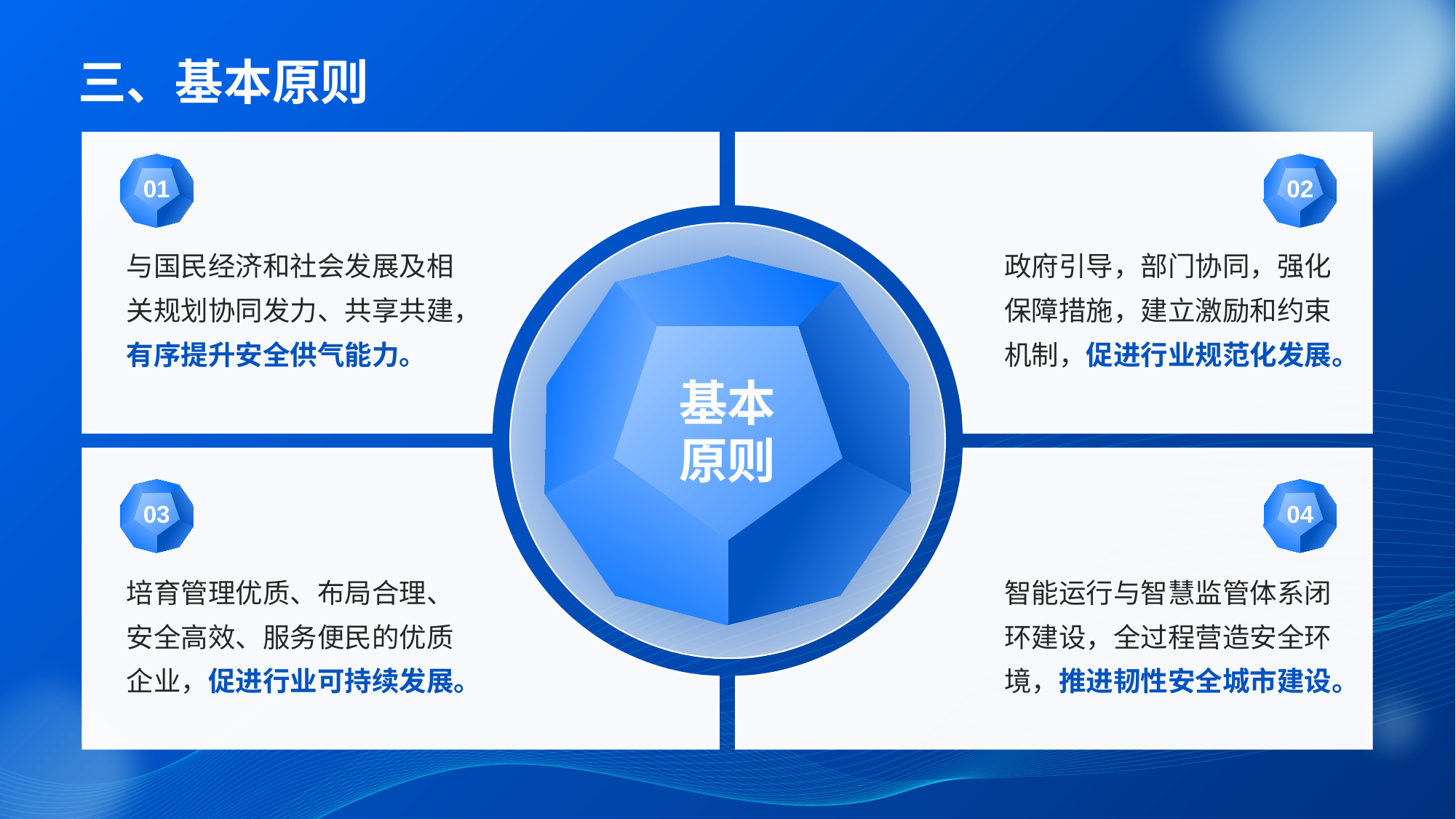

三、基本原则

01
02

与国民经济和社会发展及相关规划协同发力、共享共建，有序提升安全供气能力。
政府引导，部门协同，强化保障措施，建立激励和约束机制，促进行业规范化发展。

基本原则

03
04
培育管理优质、布局合理、安全高效、服务便民的优质企业，促进行业可持续发展。
智能运行与智慧监管体系闭环建设，全过程营造安全环境，推进韧性安全城市建设。